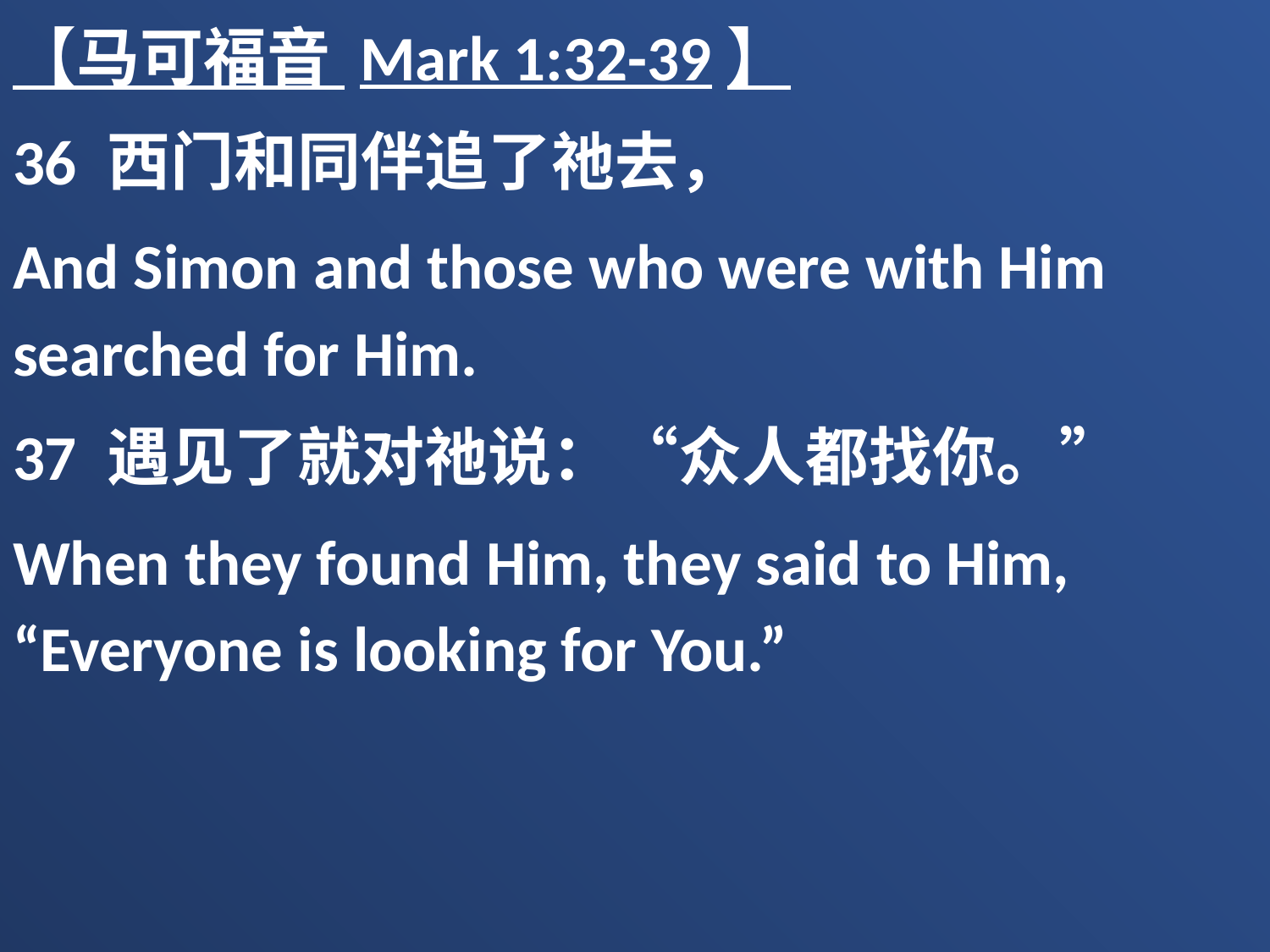

【马可福音 Mark 1:32-39】
36 西门和同伴追了祂去，
And Simon and those who were with Him searched for Him.
37 遇见了就对祂说：“众人都找你。”
When they found Him, they said to Him, “Everyone is looking for You.”